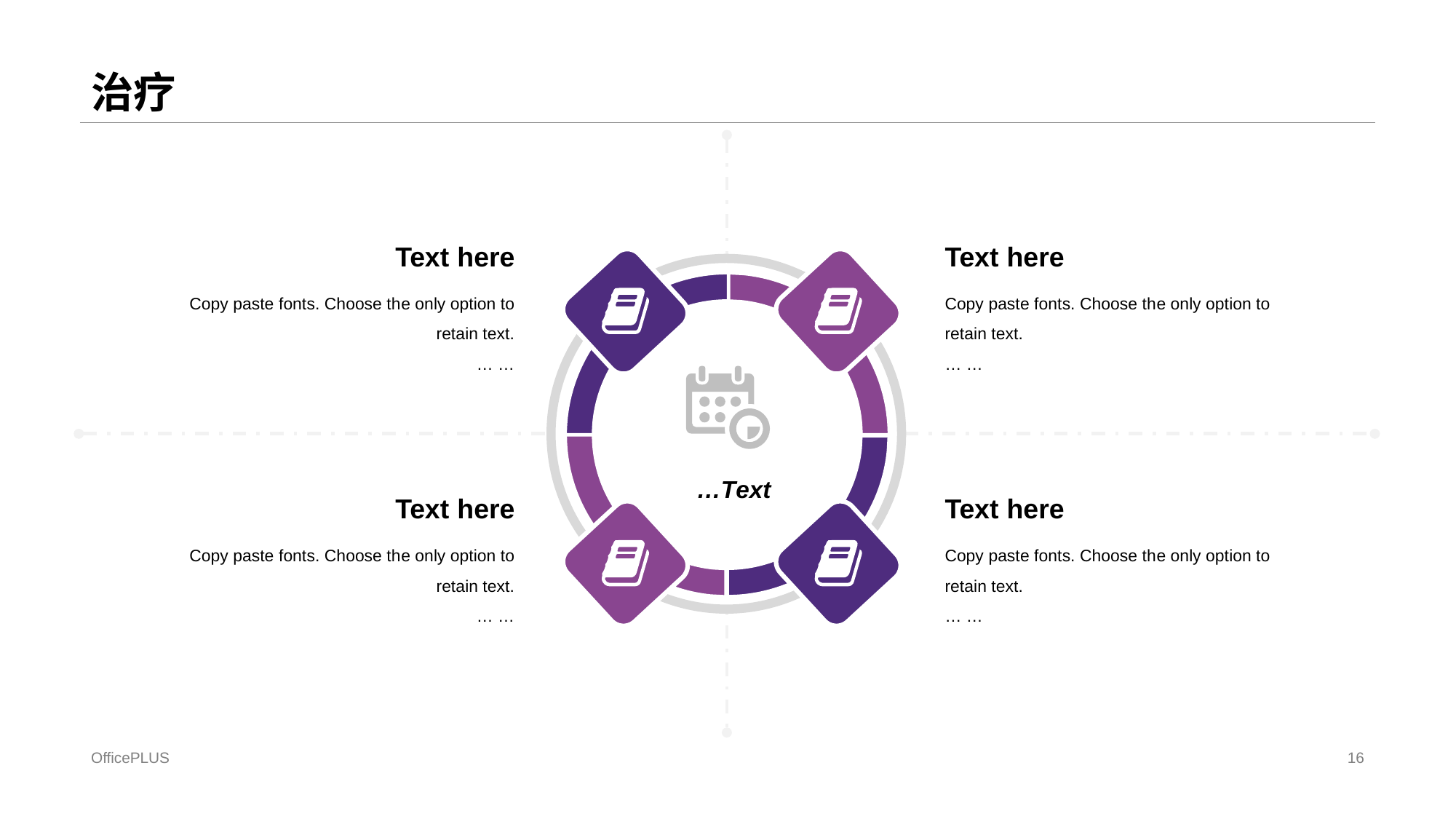

# 治疗
Text  here
Text  here

Copy paste fonts. Choose th e only option to retain text.
… …
Copy paste fonts. Choose th e only option to retain text.
… …

…T ext
Text  here
Text  here

Copy paste fonts. Choose th e only option to retain text.
… …
Copy paste fonts. Choose th e only option to retain text.
… …

OfficePLUS
16